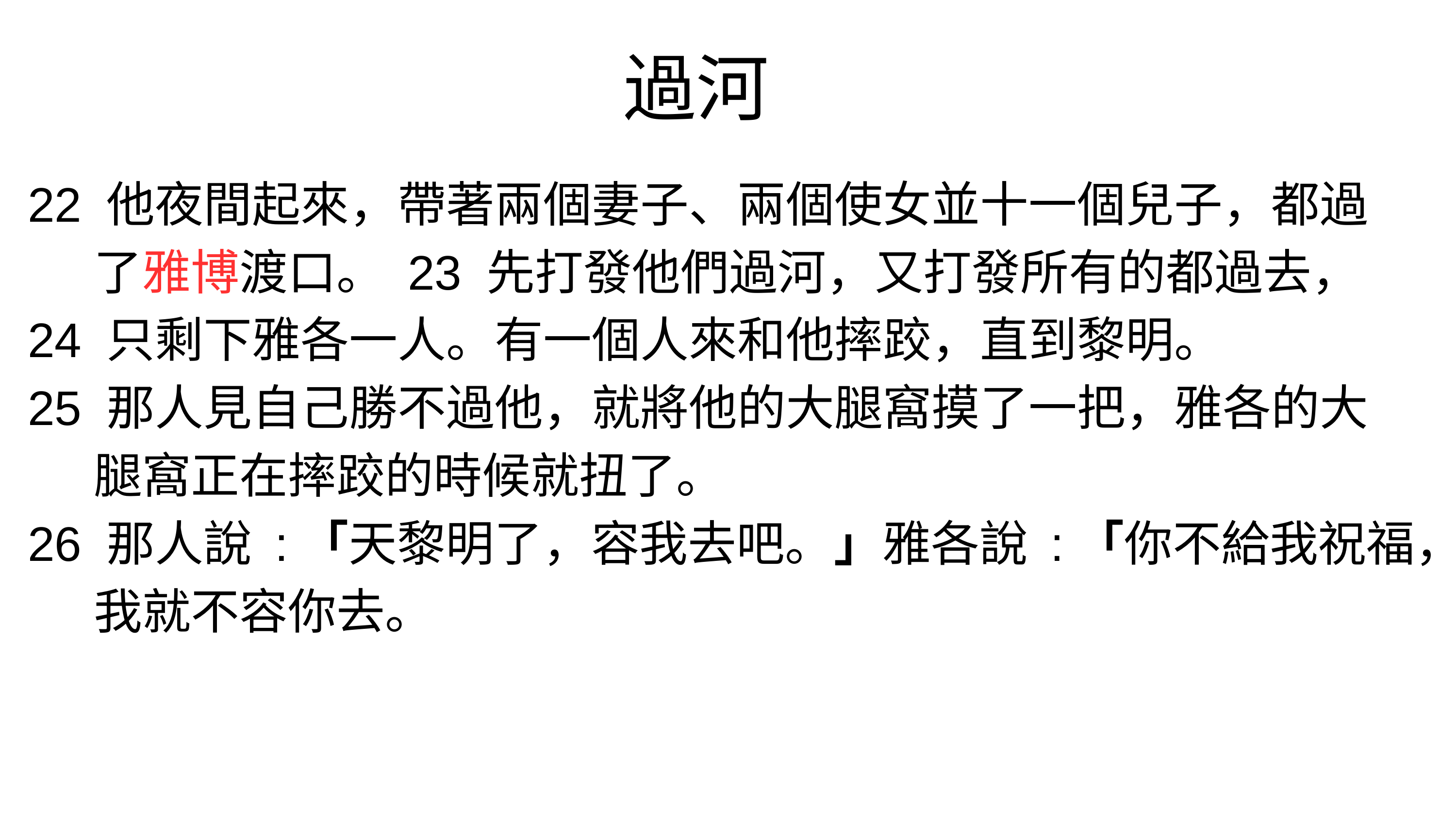

過河
22 他夜間起來，帶著兩個妻子、兩個使女並十一個兒子，都過
     了雅博渡口。 23 先打發他們過河，又打發所有的都過去，
24 只剩下雅各一人。有一個人來和他摔跤，直到黎明。
25 那人見自己勝不過他，就將他的大腿窩摸了一把，雅各的大
     腿窩正在摔跤的時候就扭了。
26 那人說 :「天黎明了，容我去吧。」雅各說 :「你不給我祝福，
     我就不容你去。